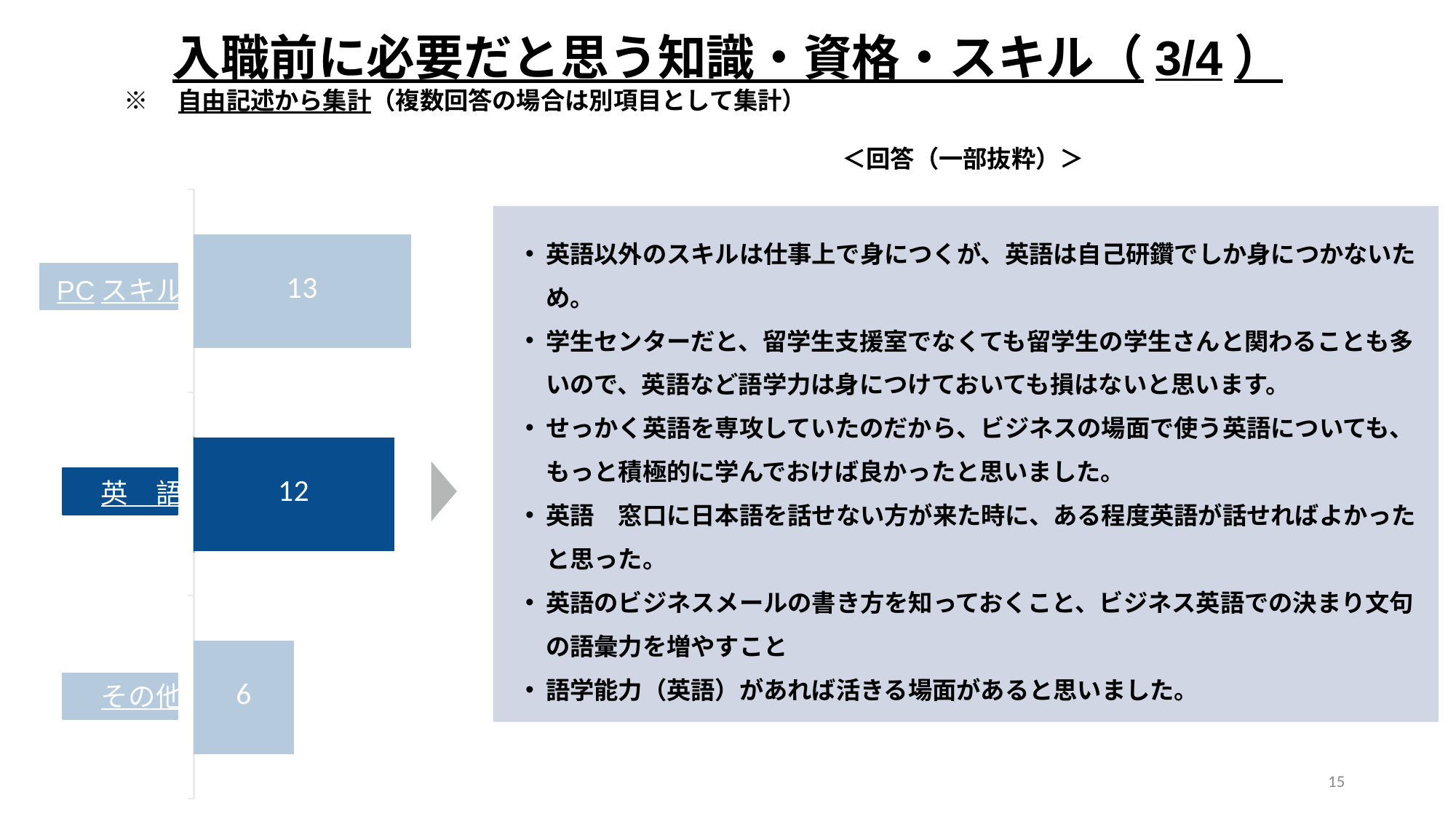

入職前に必要だと思う知識・資格・スキル（3/4）
※　自由記述から集計（複数回答の場合は別項目として集計）

＜回答（一部抜粋）＞

### Chart

| Category | 件数 |
|---|---|
| その他 | 6.0 |
| 英　語 | 12.0 |
| PCスキル | 13.0 |
英語以外のスキルは仕事上で身につくが、英語は自己研鑽でしか身につかないため。
学生センターだと、留学生支援室でなくても留学生の学生さんと関わることも多いので、英語など語学力は身につけておいても損はないと思います。
せっかく英語を専攻していたのだから、ビジネスの場面で使う英語についても、もっと積極的に学んでおけば良かったと思いました。
英語　窓口に日本語を話せない方が来た時に、ある程度英語が話せればよかったと思った。
英語のビジネスメールの書き方を知っておくこと、ビジネス英語での決まり文句の語彙力を増やすこと
語学能力（英語）があれば活きる場面があると思いました。

15